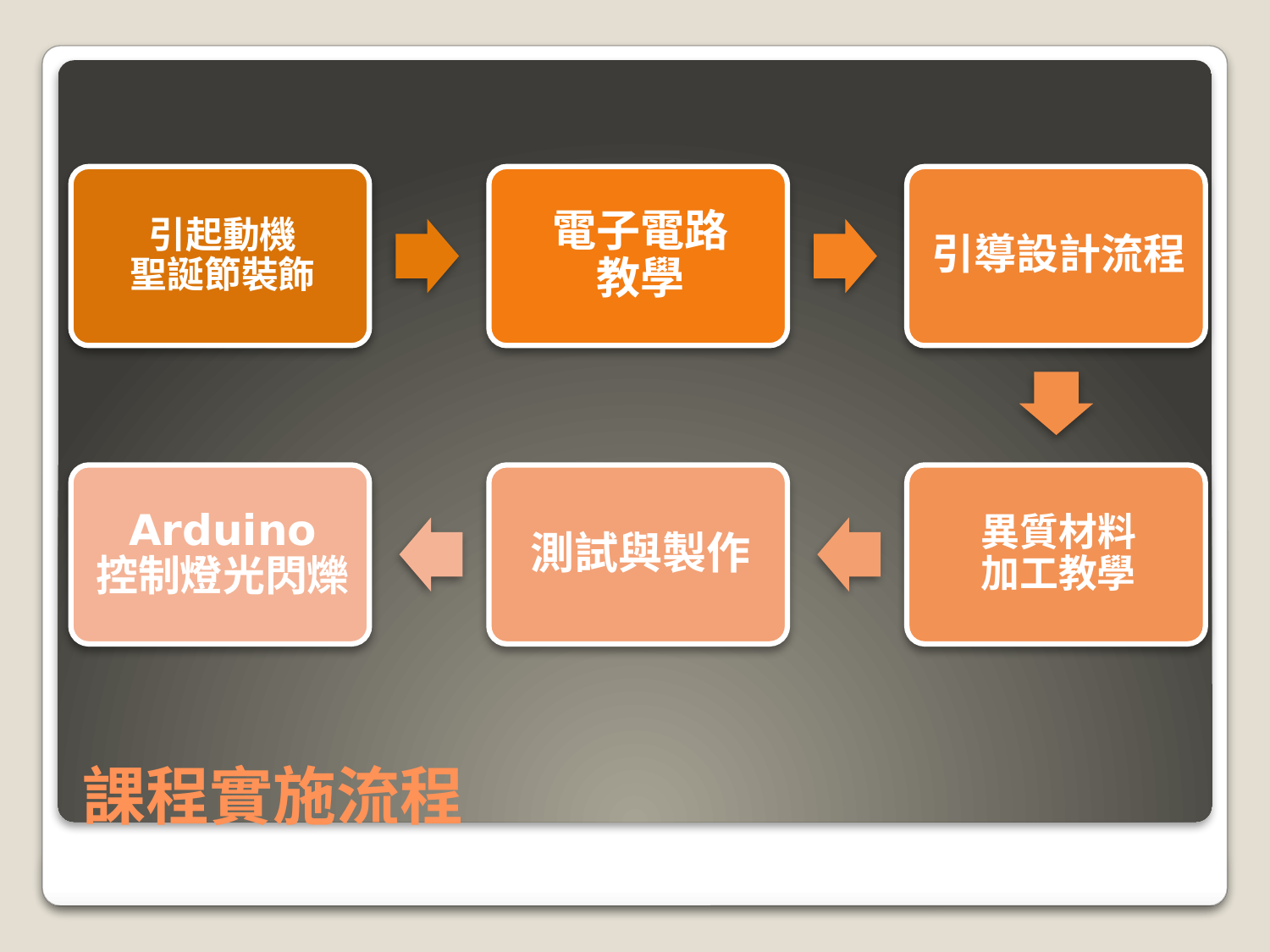

引起動機
聖誕節裝飾

電子電路
教學

引導設計流程

異質材料
加工教學

測試與製作

Arduino
控制燈光閃爍
# 課程實施流程